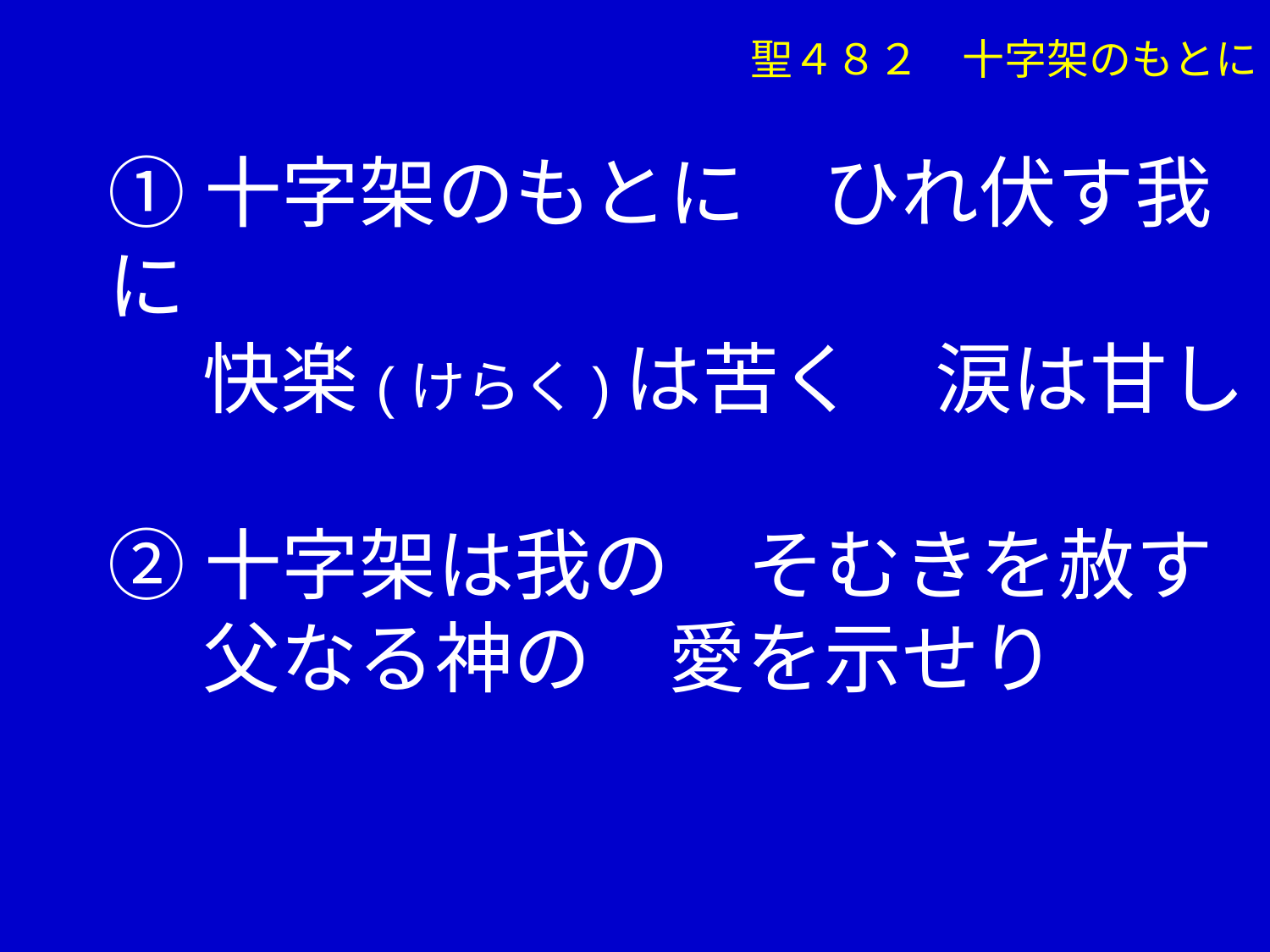

聖４８２　十字架のもとに
➀十字架のもとに　ひれ伏す我に
　 快楽(けらく)は苦く　涙は甘し

②十字架は我の　そむきを赦す
　 父なる神の　愛を示せり